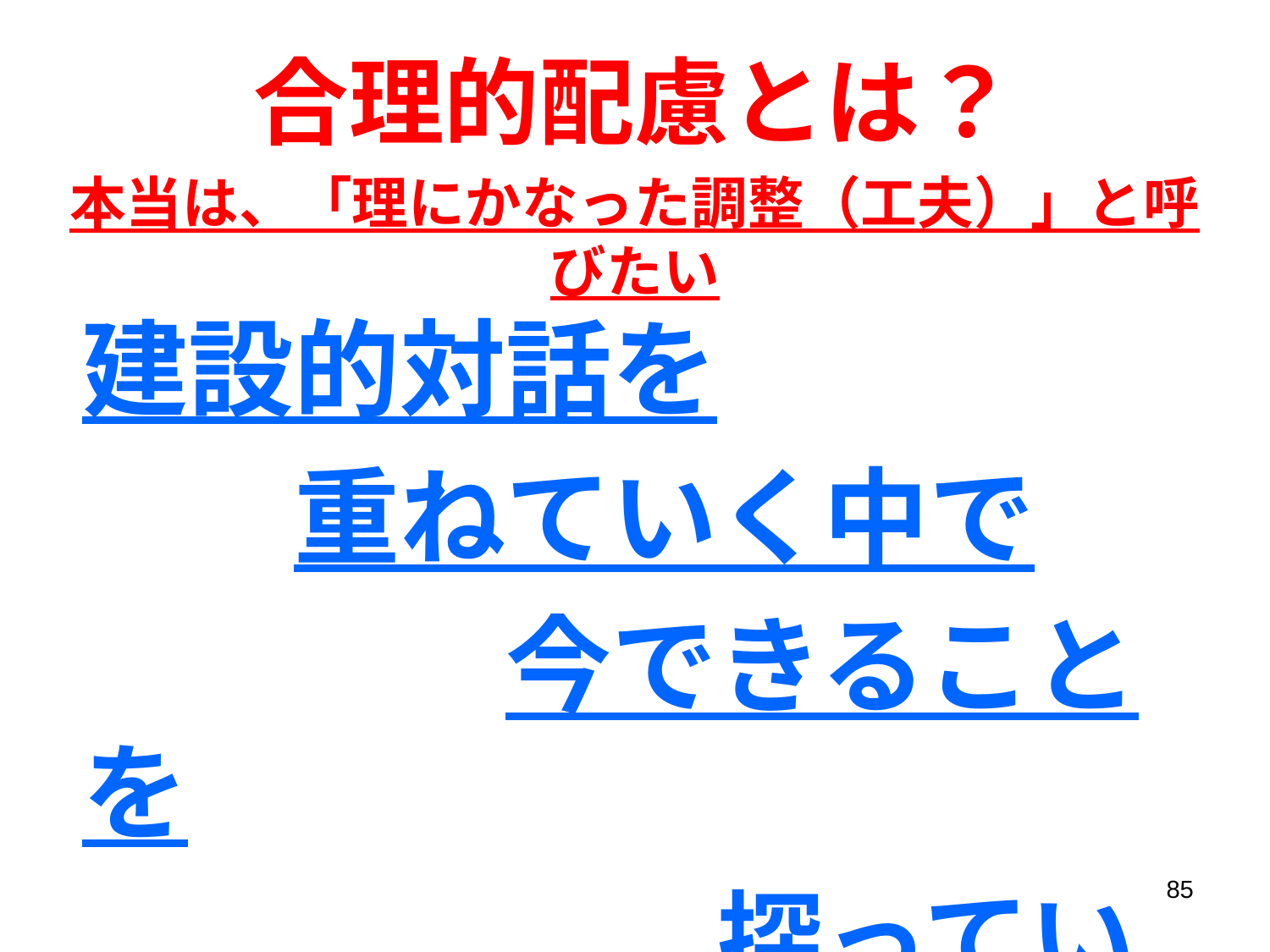

合理的配慮とは？
本当は、「理にかなった調整（工夫）」と呼びたい
建設的対話を
　　重ねていく中で
　　　　今できることを
　　　　　　探っていくこと
85